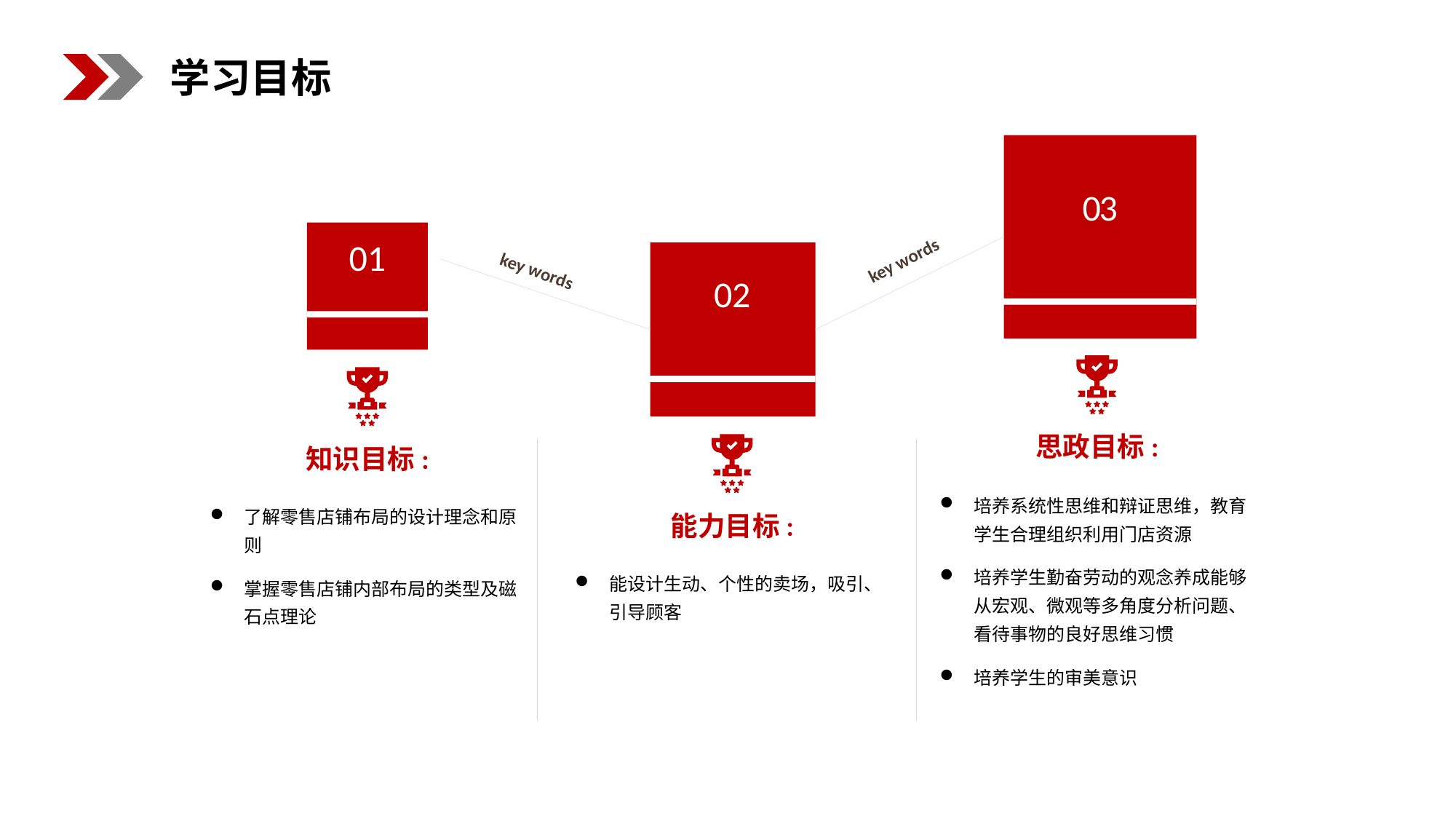

学习目标

03
key words

01
key words

02

思政目标:
知识目标:

培养系统性思维和辩证思维，教育学生合理组织利用门店资源
培养学生勤奋劳动的观念养成能够从宏观、微观等多角度分析问题、看待事物的良好思维习惯
培养学生的审美意识

能力目标:
了解零售店铺布局的设计理念和原则
掌握零售店铺内部布局的类型及磁石点理论

能设计生动、个性的卖场，吸引、引导顾客